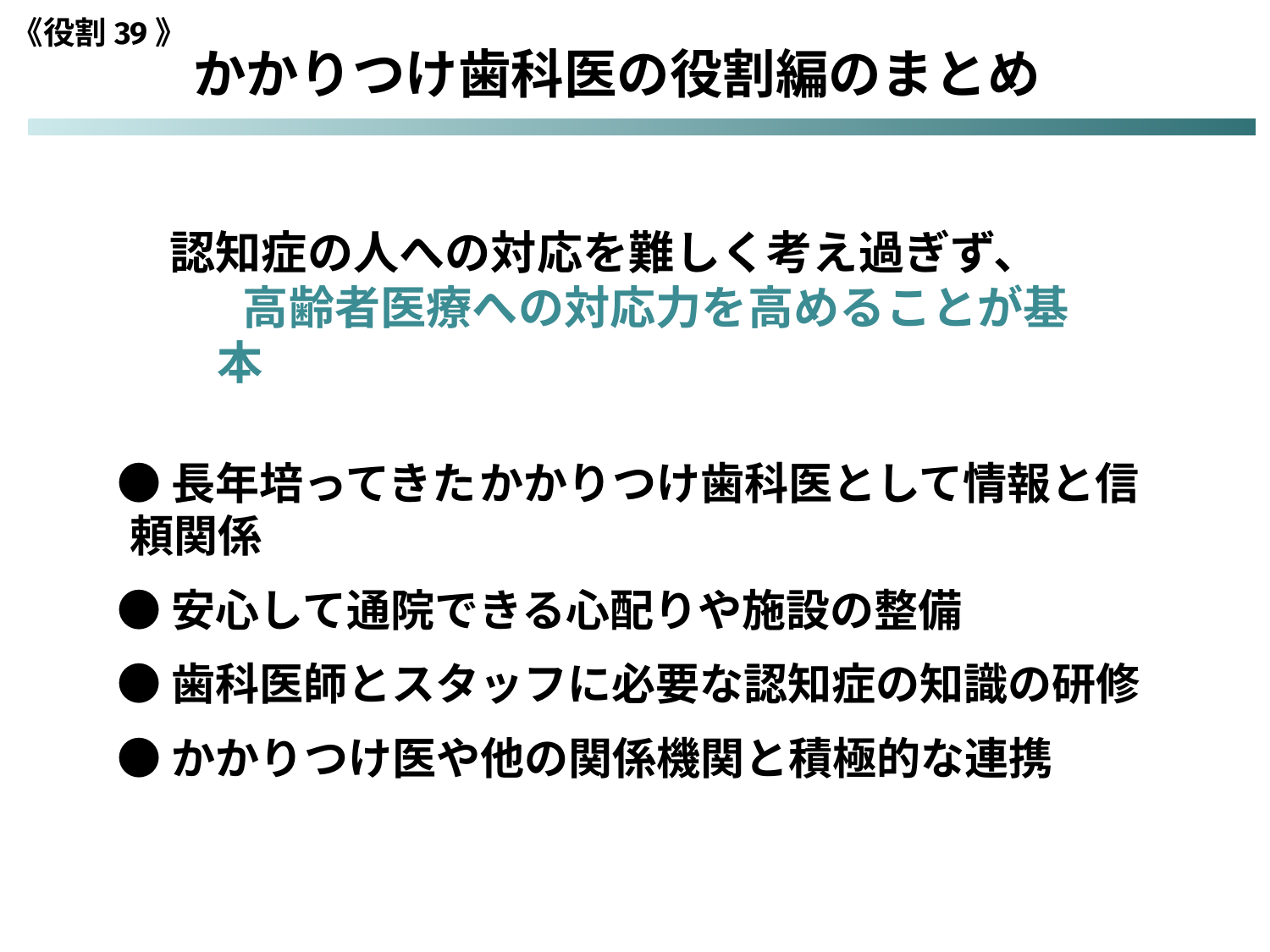

《役割39》
かかりつけ歯科医の役割編のまとめ

認知症の人への対応を難しく考え過ぎず、
      高齢者医療への対応力を高めることが基本
●長年培ってきた かかりつけ歯科医として情報と信頼関係
●安心して通院できる心配りや施設の整備
●歯科医師とスタッフに必要な認知症の知識の研修
●かかりつけ医や他の関係機関と積極的な連携